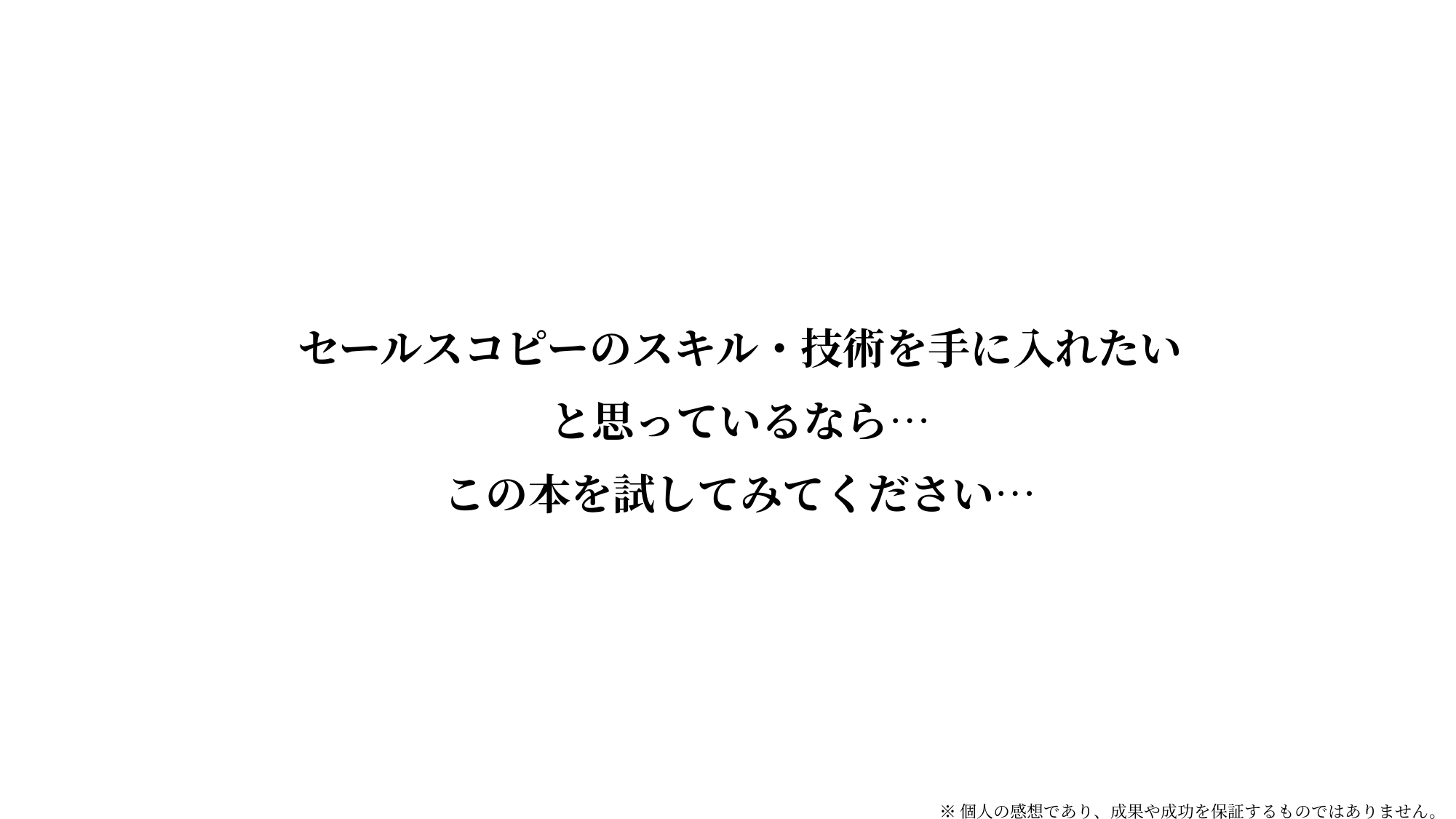

セールスコピーのスキル・技術を手に入れたい
と思っているなら…
この本を試してみてください…
※個人の感想であり、成果や成功を保証するものではありません。